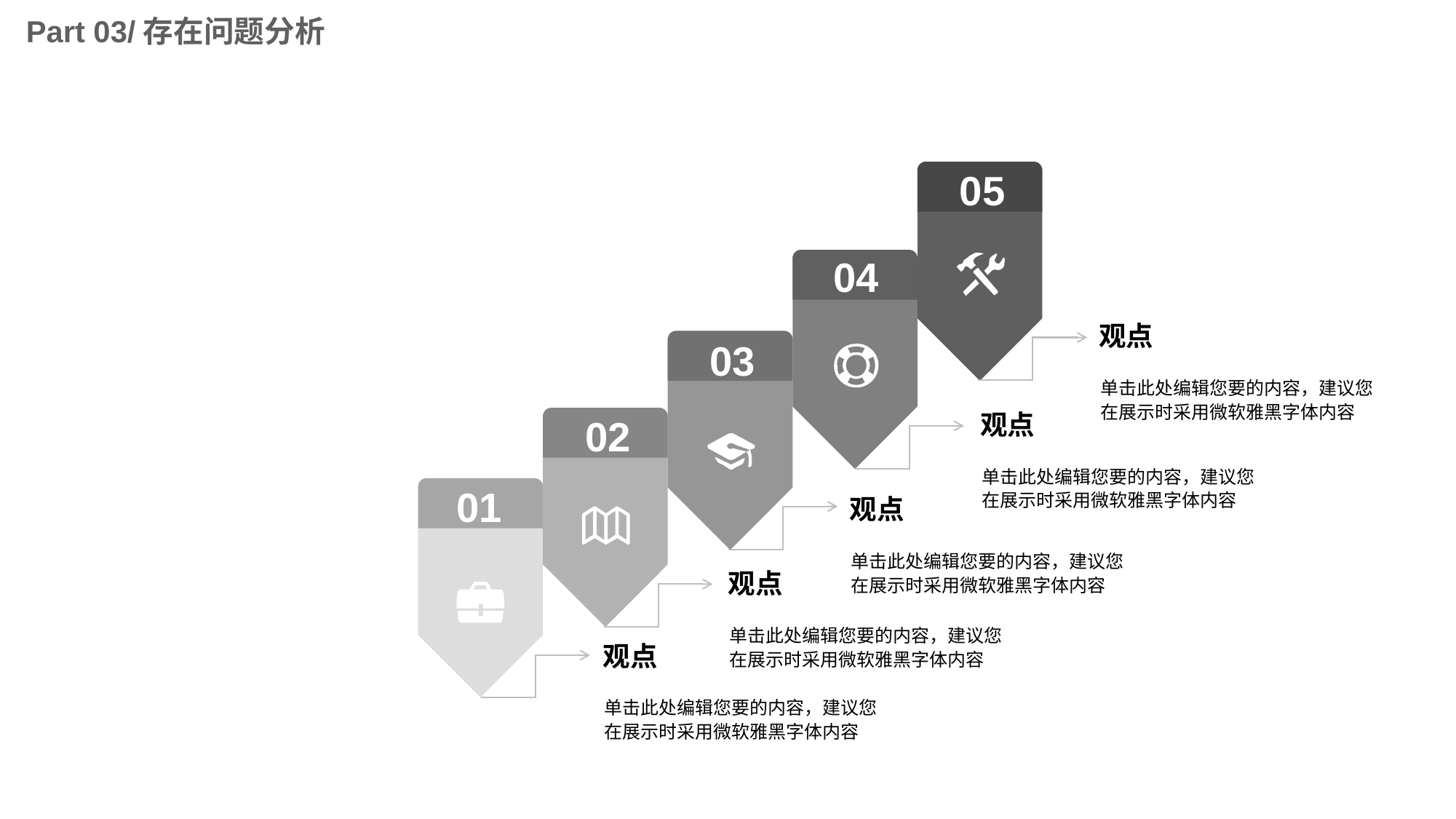

Part 03/存在问题分析
05

04

观点
03

单击此处编辑您要的内容，建议您在展示时采用微软雅黑字体内容
观点
02

单击此处编辑您要的内容，建议您在展示时采用微软雅黑字体内容
01

观点

单击此处编辑您要的内容，建议您在展示时采用微软雅黑字体内容
观点

单击此处编辑您要的内容，建议您在展示时采用微软雅黑字体内容
观点
单击此处编辑您要的内容，建议您在展示时采用微软雅黑字体内容